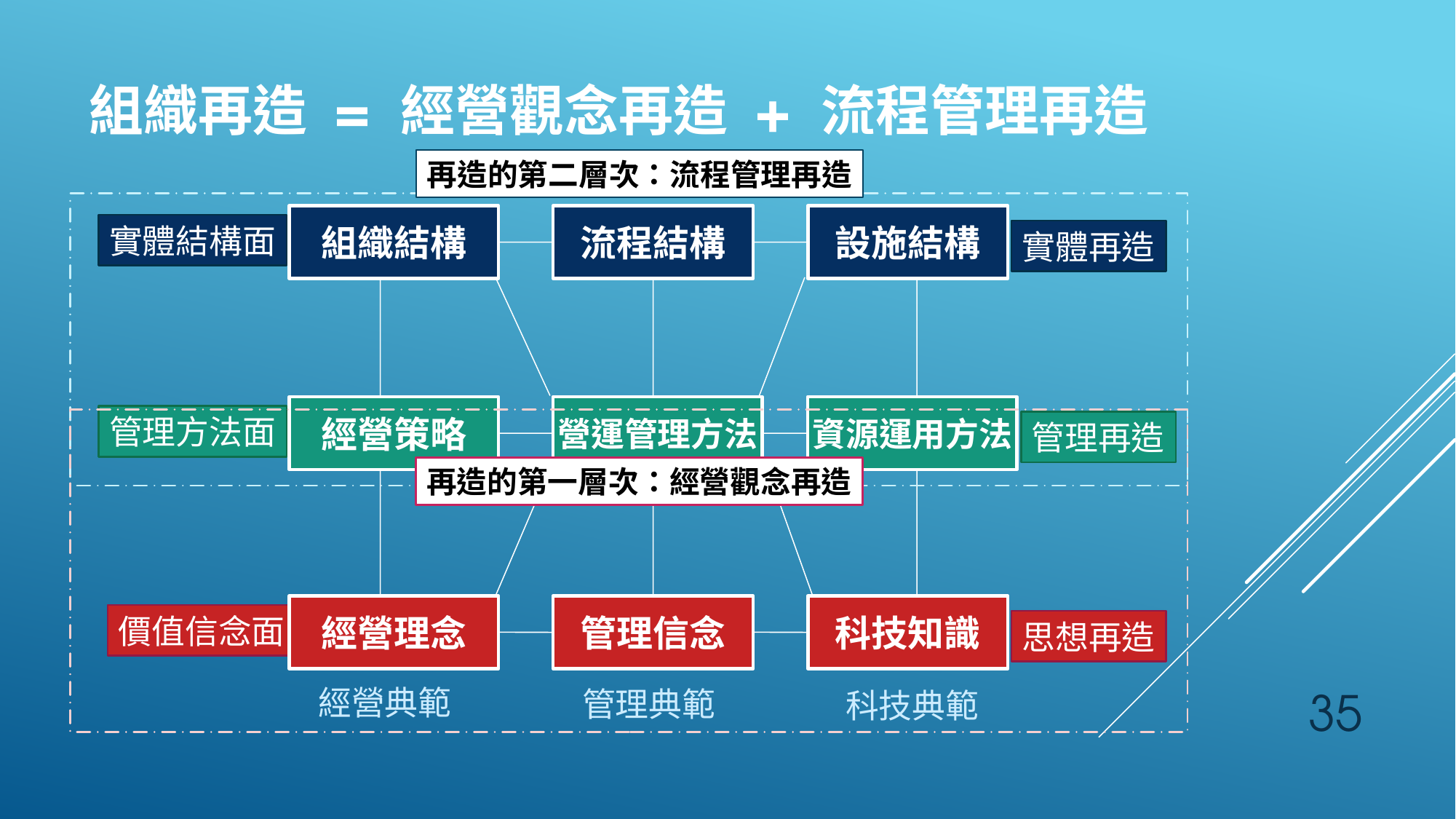

# 組織再造 = 經營觀念再造 + 流程管理再造
再造的第二層次：流程管理再造

組織結構
流程結構
設施結構
實體結構面
實體再造

經營策略
營運管理方法
資源運用方法
管理方法面
管理再造

經營理念
管理信念
科技知識
價值信念面
思想再造

經營典範
管理典範
科技典範

再造的第一層次：經營觀念再造
35